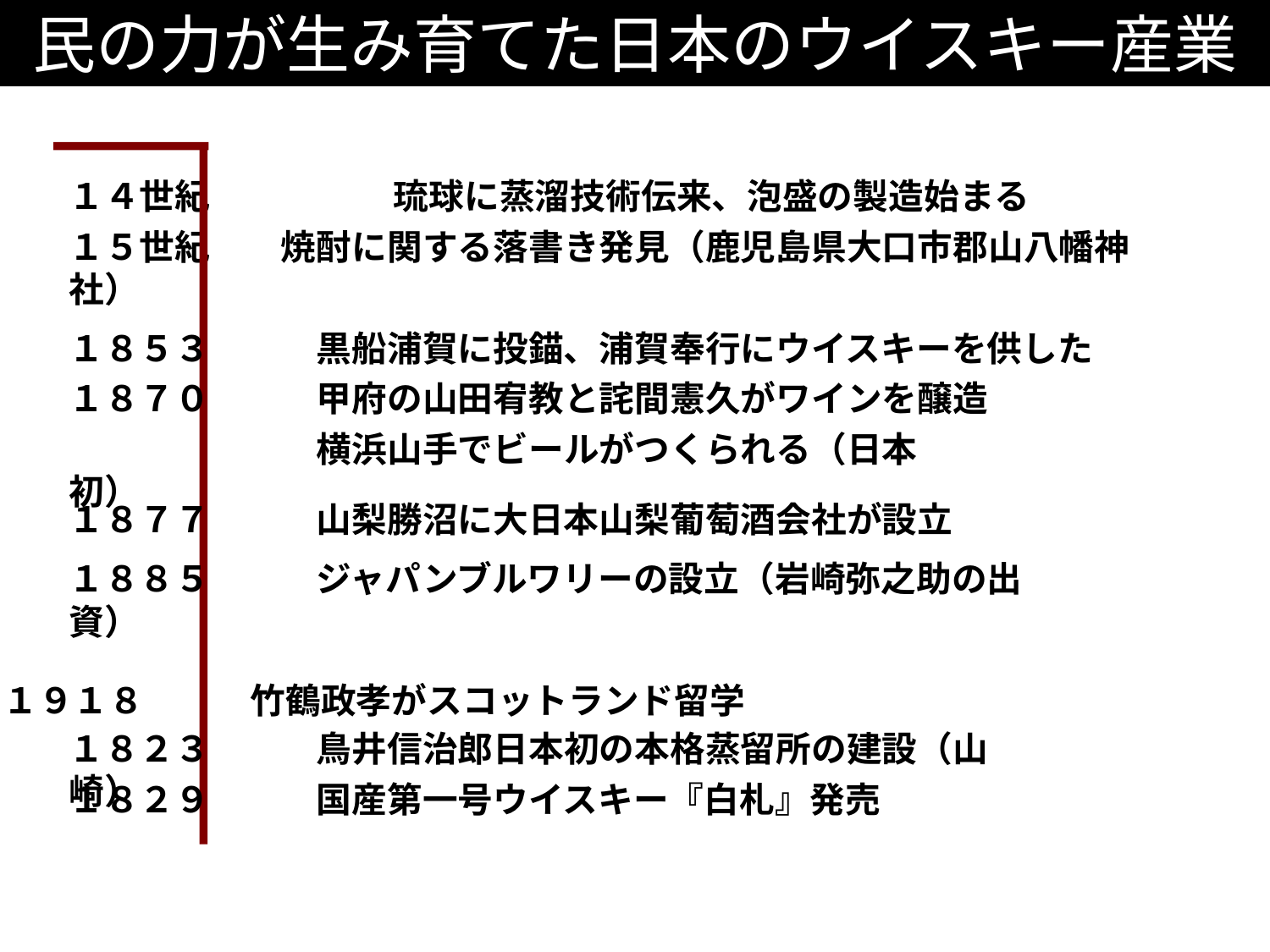

# 民の力が生み育てた日本のウイスキー産業

１４世紀	　　琉球に蒸溜技術伝来、泡盛の製造始まる
１５世紀　　焼酎に関する落書き発見（鹿児島県大口市郡山八幡神社）
１８５３　　　黒船浦賀に投錨、浦賀奉行にウイスキーを供した
１８７０　　　甲府の山田宥教と詫間憲久がワインを醸造
　　　　　　　横浜山手でビールがつくられる（日本初）
１８７７　　　山梨勝沼に大日本山梨葡萄酒会社が設立
１８８５　　　ジャパンブルワリーの設立（岩崎弥之助の出資）
１９１８　　　竹鶴政孝がスコットランド留学
１８２３　　　鳥井信治郎日本初の本格蒸留所の建設（山崎）
１８２９　　　国産第一号ウイスキー『白札』発売